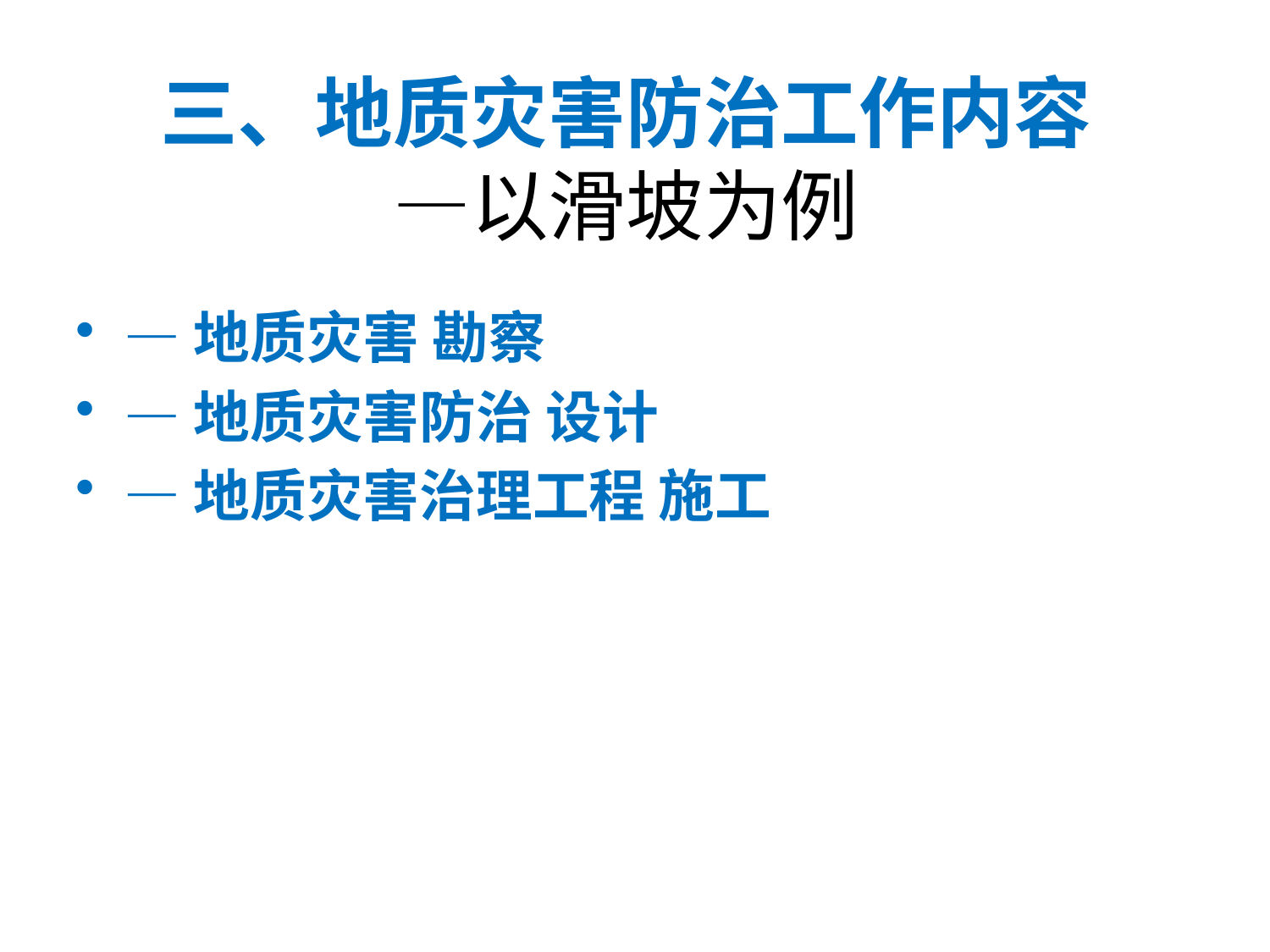

# 三、地质灾害防治工作内容 —以滑坡为例
—地质灾害 勘察
—地质灾害防治 设计
—地质灾害治理工程 施工